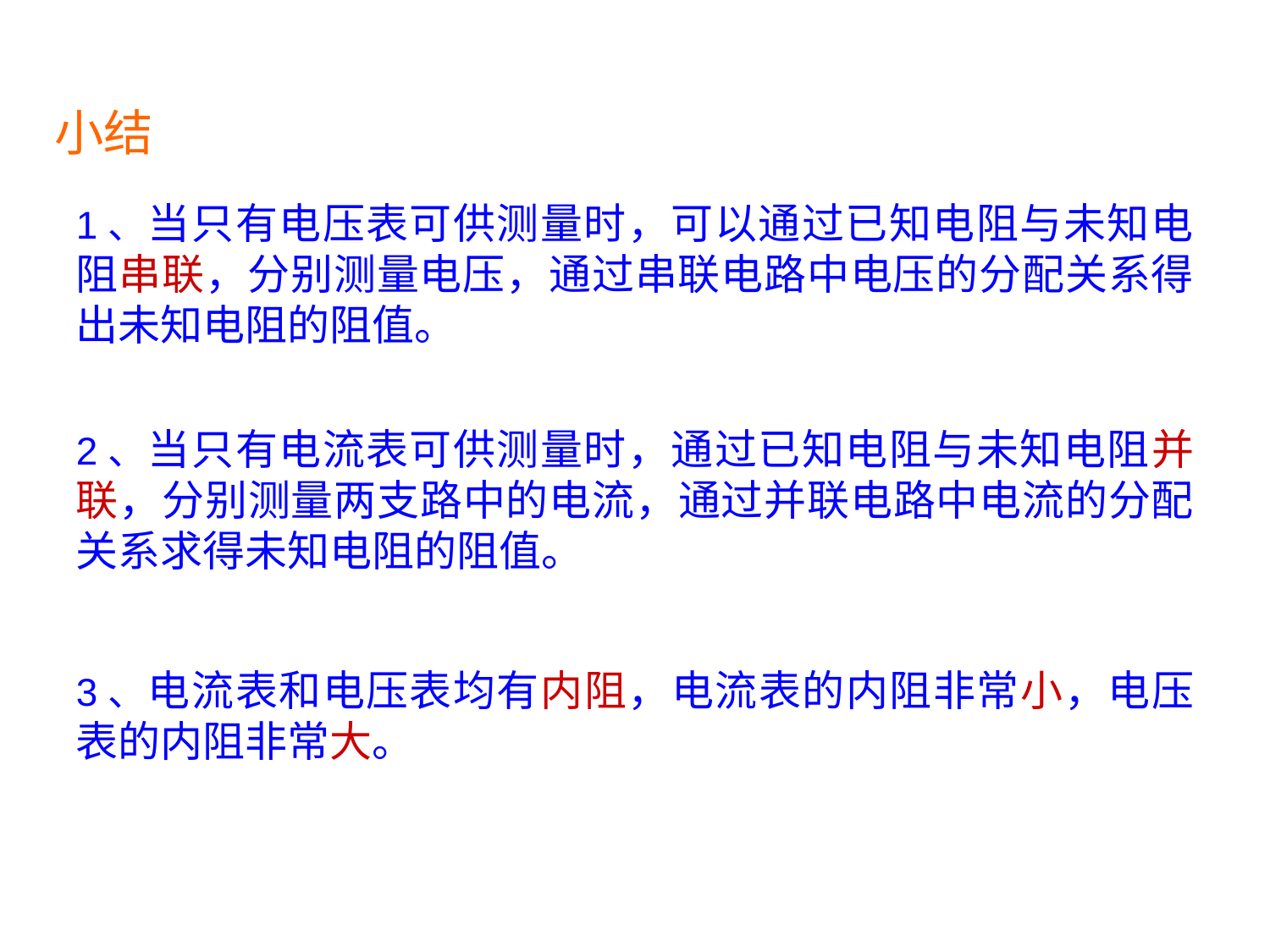

小结
1、当只有电压表可供测量时，可以通过已知电阻与未知电阻串联，分别测量电压，通过串联电路中电压的分配关系得出未知电阻的阻值。
2、当只有电流表可供测量时，通过已知电阻与未知电阻并联，分别测量两支路中的电流，通过并联电路中电流的分配关系求得未知电阻的阻值。
3、电流表和电压表均有内阻，电流表的内阻非常小，电压表的内阻非常大。